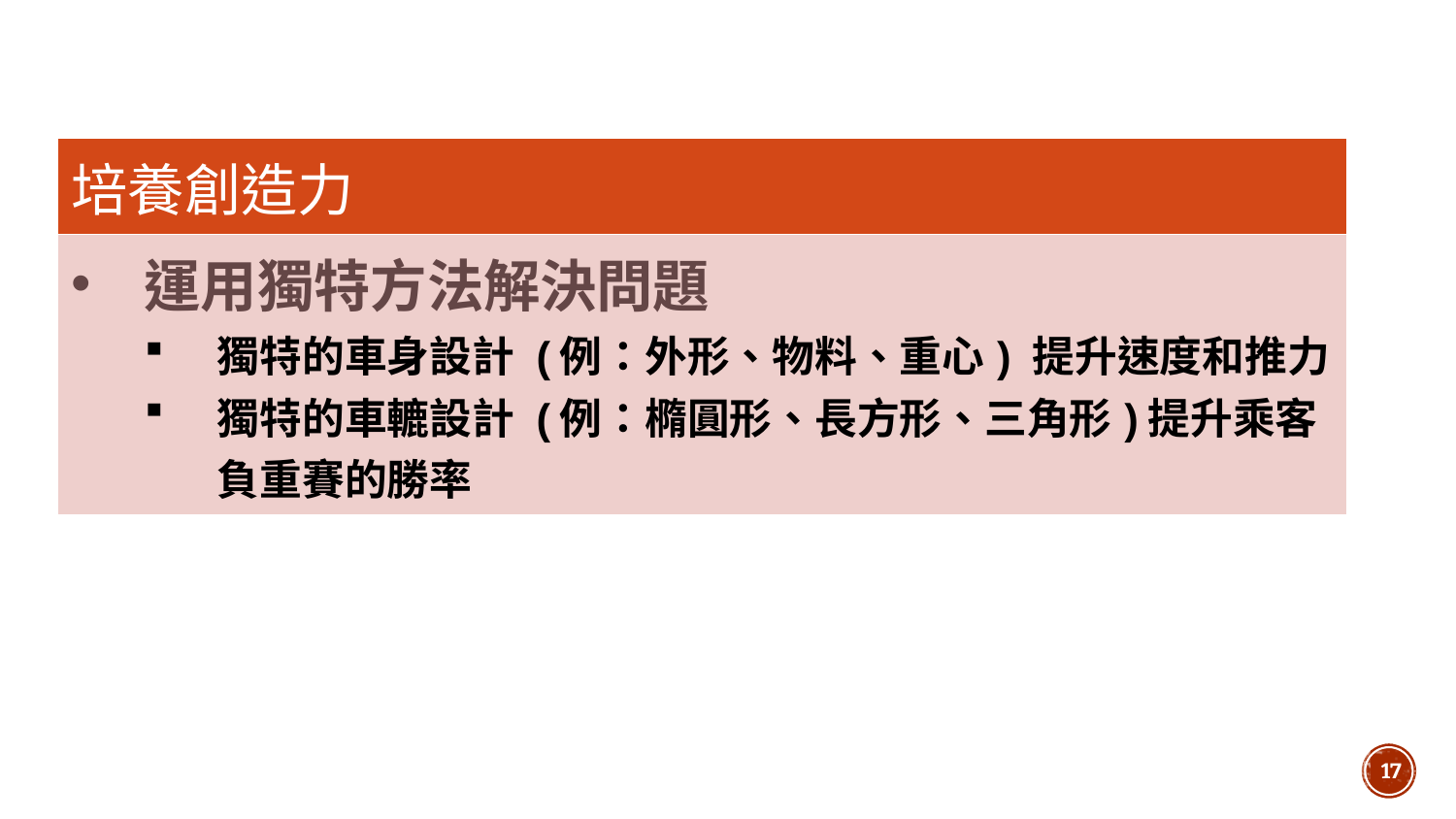

| 培養創造力 |
| --- |
| 運用獨特方法解決問題 獨特的車身設計 (例：外形、物料、重心) 提升速度和推力 獨特的車轆設計 (例：橢圓形、長方形、三角形)提升乘客負重賽的勝率 |
17